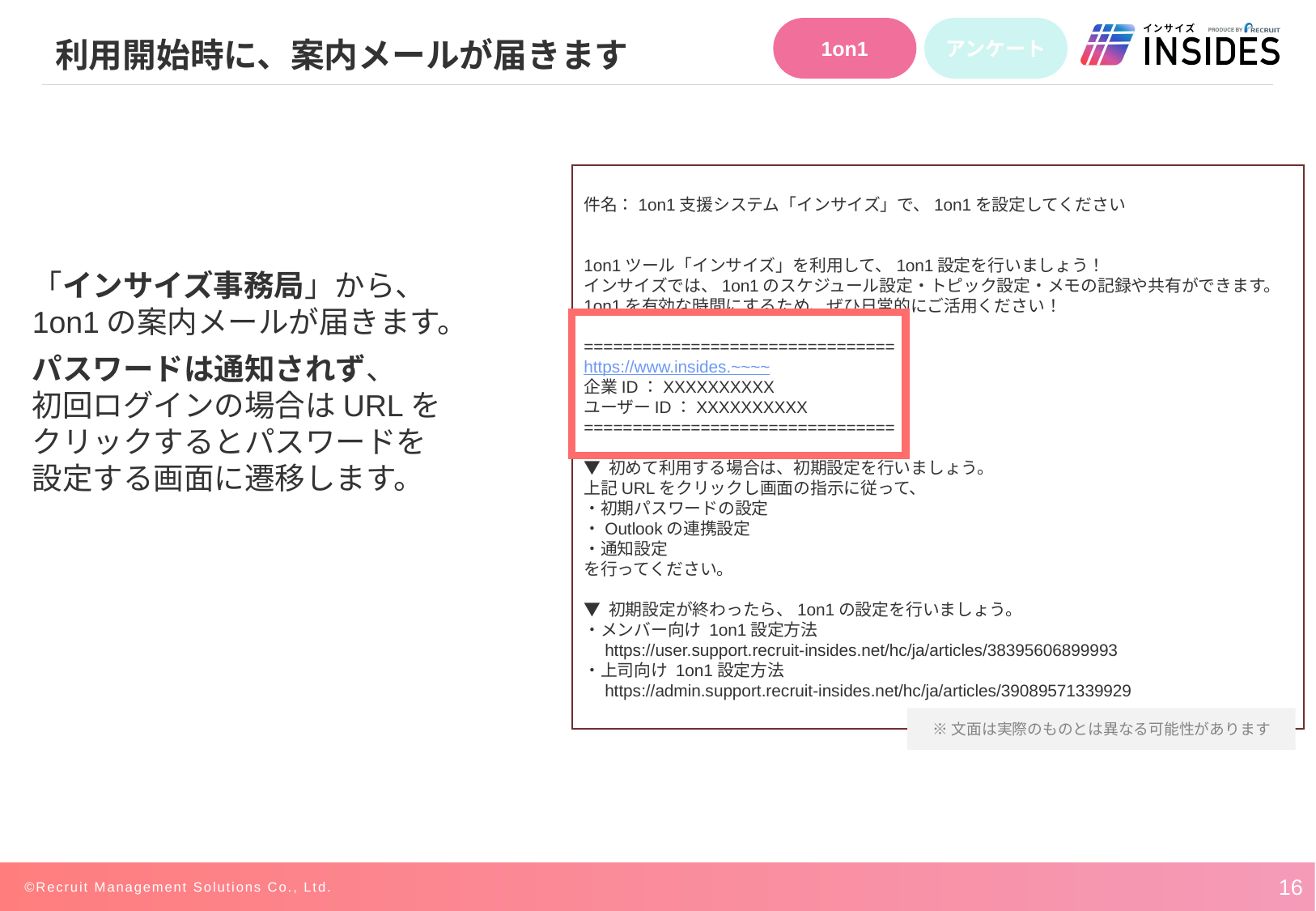

1on1
アンケート
# 利用開始時に、案内メールが届きます
件名：1on1支援システム「インサイズ」で、1on1を設定してください

1on1ツール「インサイズ」を利用して、1on1設定を行いましょう！
インサイズでは、1on1のスケジュール設定・トピック設定・メモの記録や共有ができます。
1on1を有効な時間にするため、ぜひ日常的にご活用ください！

================================
https://www.insides.~~~~
企業ID：XXXXXXXXXX
ユーザーID：XXXXXXXXXX
================================

▼ 初めて利用する場合は、初期設定を行いましょう。
上記URLをクリックし画面の指示に従って、
・初期パスワードの設定
・Outlookの連携設定
・通知設定
を行ってください。

▼ 初期設定が終わったら、1on1の設定を行いましょう。
・メンバー向け 1on1設定方法
　https://user.support.recruit-insides.net/hc/ja/articles/38395606899993
・上司向け 1on1設定方法
　https://admin.support.recruit-insides.net/hc/ja/articles/39089571339929
「インサイズ事務局」から、
1on1の案内メールが届きます。
パスワードは通知されず、
初回ログインの場合はURLを
クリックするとパスワードを
設定する画面に遷移します。

※文面は実際のものとは異なる可能性があります